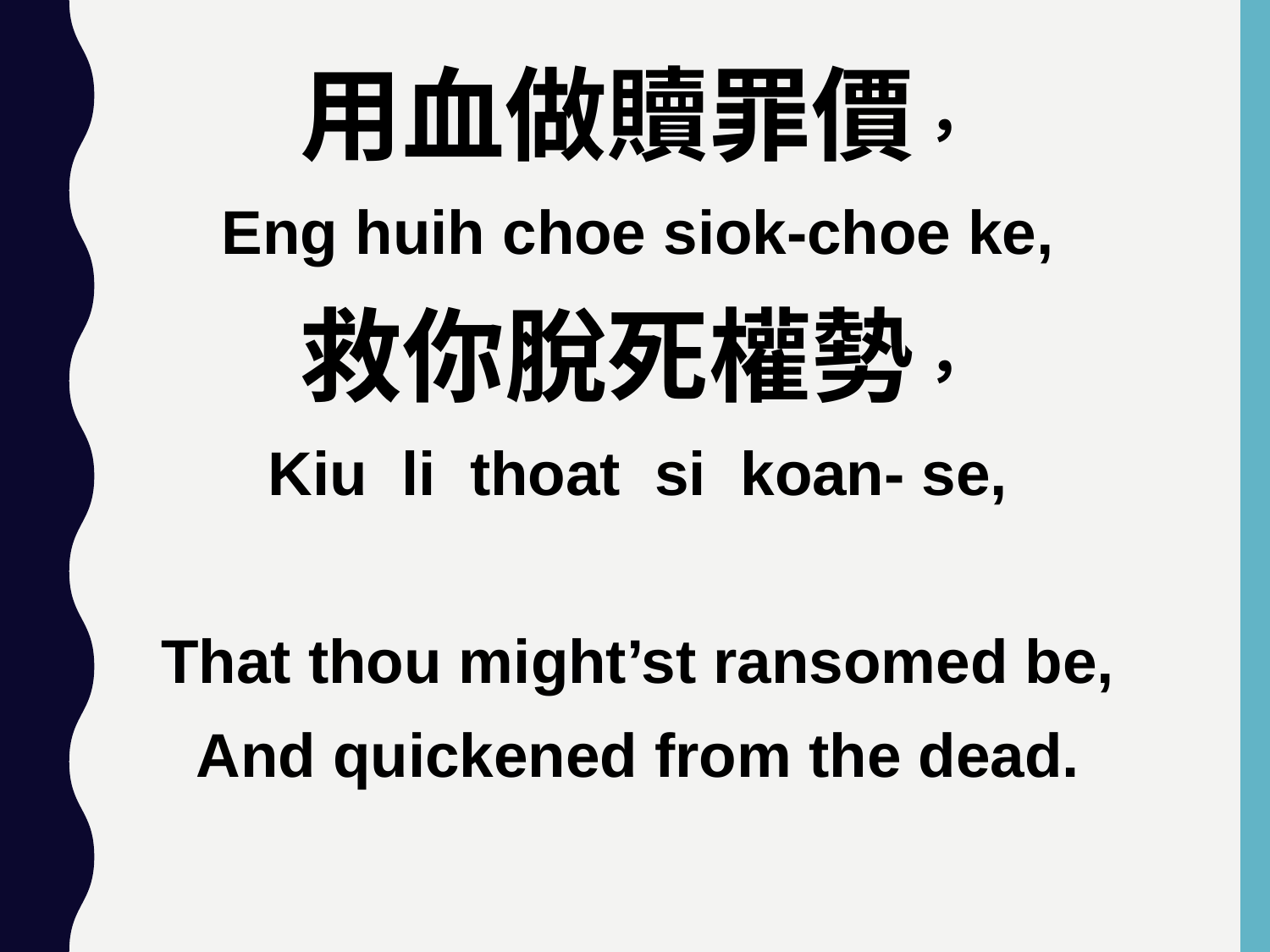

用血做贖罪價，
Eng huih choe siok-choe ke,
救你脫死權勢，
Kiu  li  thoat  si  koan- se,

That thou might’st ransomed be,
And quickened from the dead.